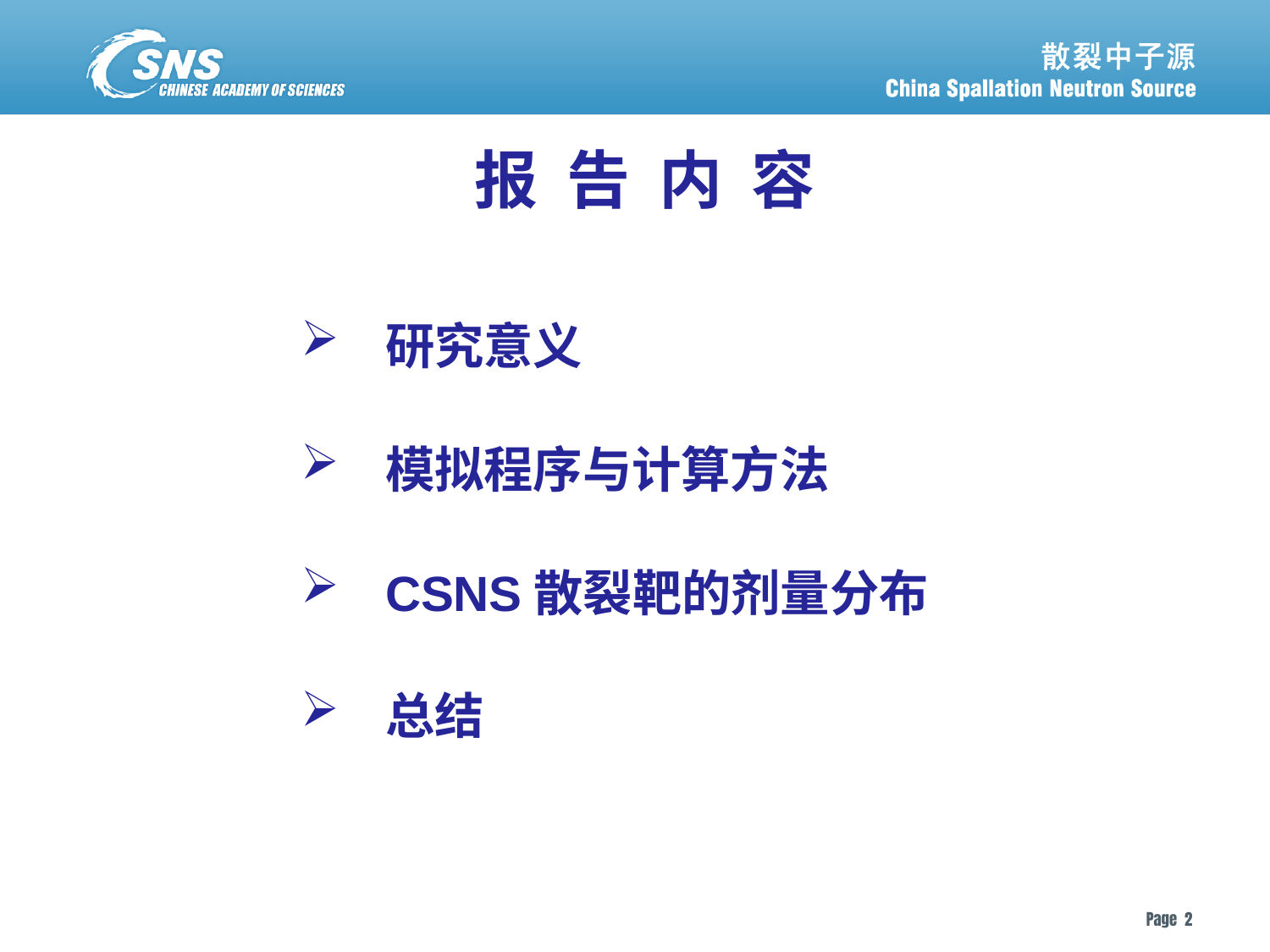

# 报  告  内  容
研究意义

模拟程序与计算方法

CSNS散裂靶的剂量分布

总结